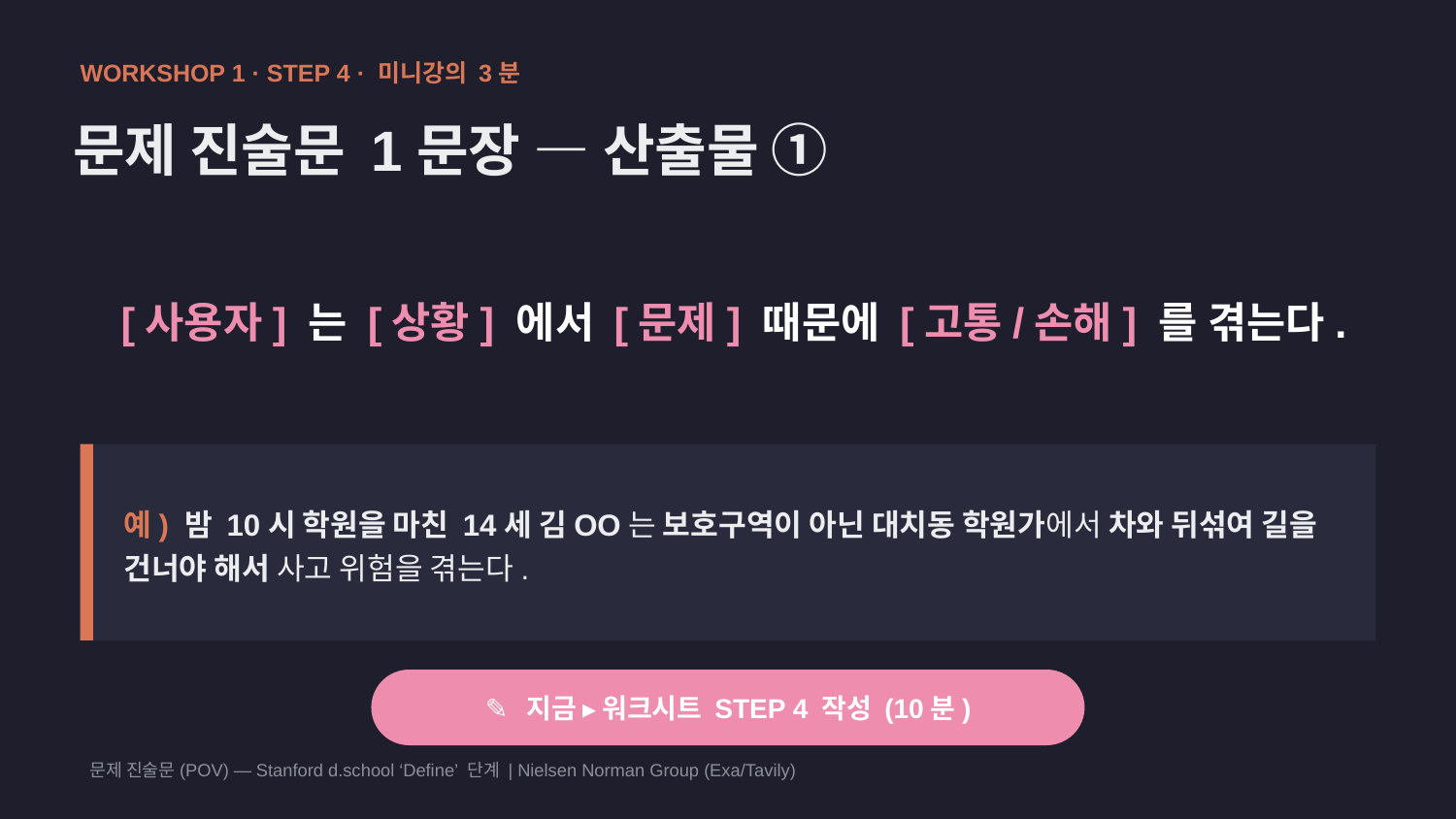

WORKSHOP 1 · STEP 4 · 미니강의 3분
문제 진술문 1문장 — 산출물 ①

[사용자] 는 [상황] 에서 [문제] 때문에 [고통/손해] 를 겪는다.

예) 밤 10시 학원을 마친 14세 김OO는 보호구역이 아닌 대치동 학원가에서 차와 뒤섞여 길을 건너야 해서 사고 위험을 겪는다.

✎  지금 ▸ 워크시트 STEP 4 작성 (10분)
문제 진술문(POV) — Stanford d.school ‘Define’ 단계 | Nielsen Norman Group (Exa/Tavily)